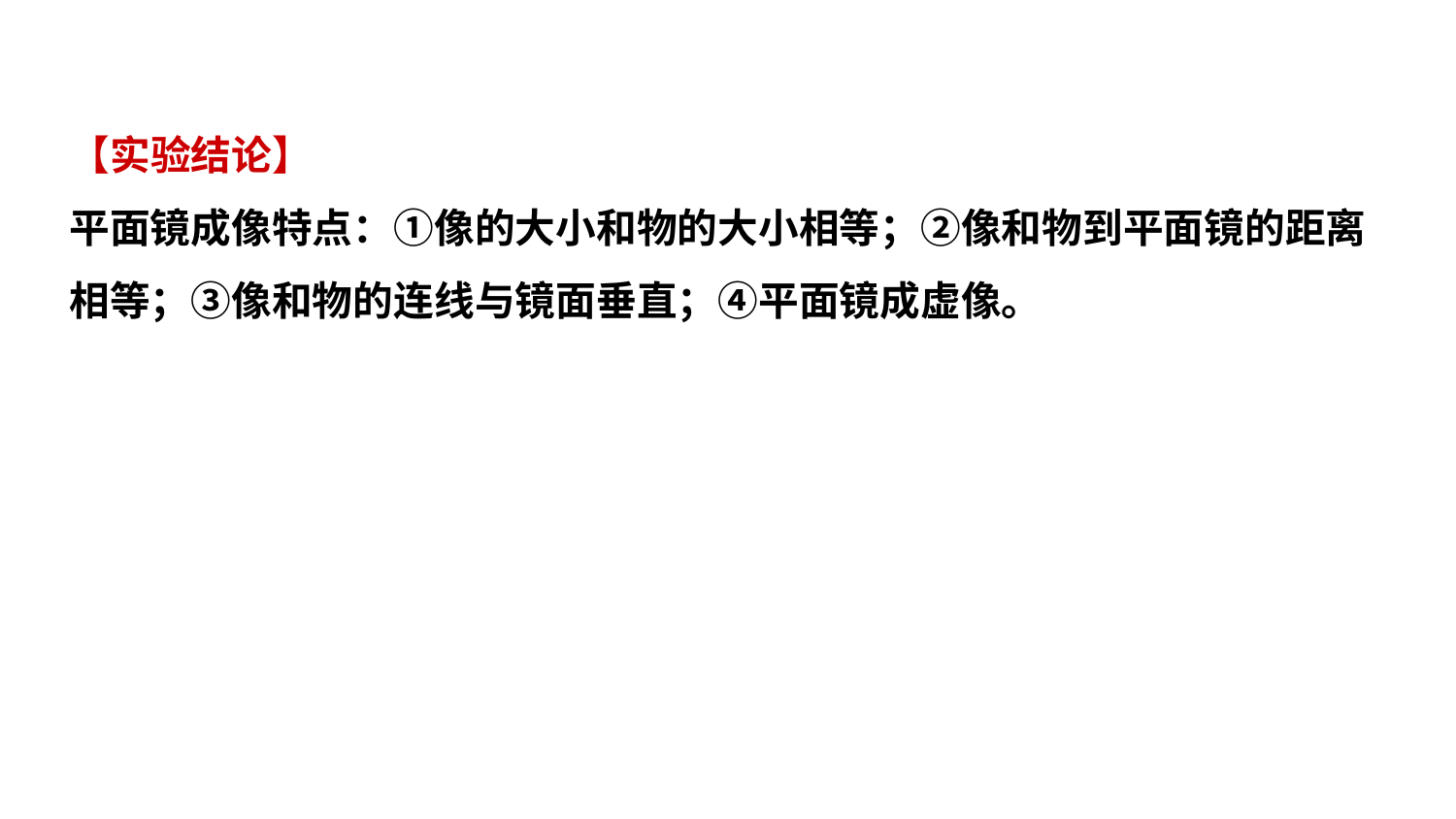

【实验结论】
平面镜成像特点：①像的大小和物的大小相等；②像和物到平面镜的距离相等；③像和物的连线与镜面垂直；④平面镜成虚像。